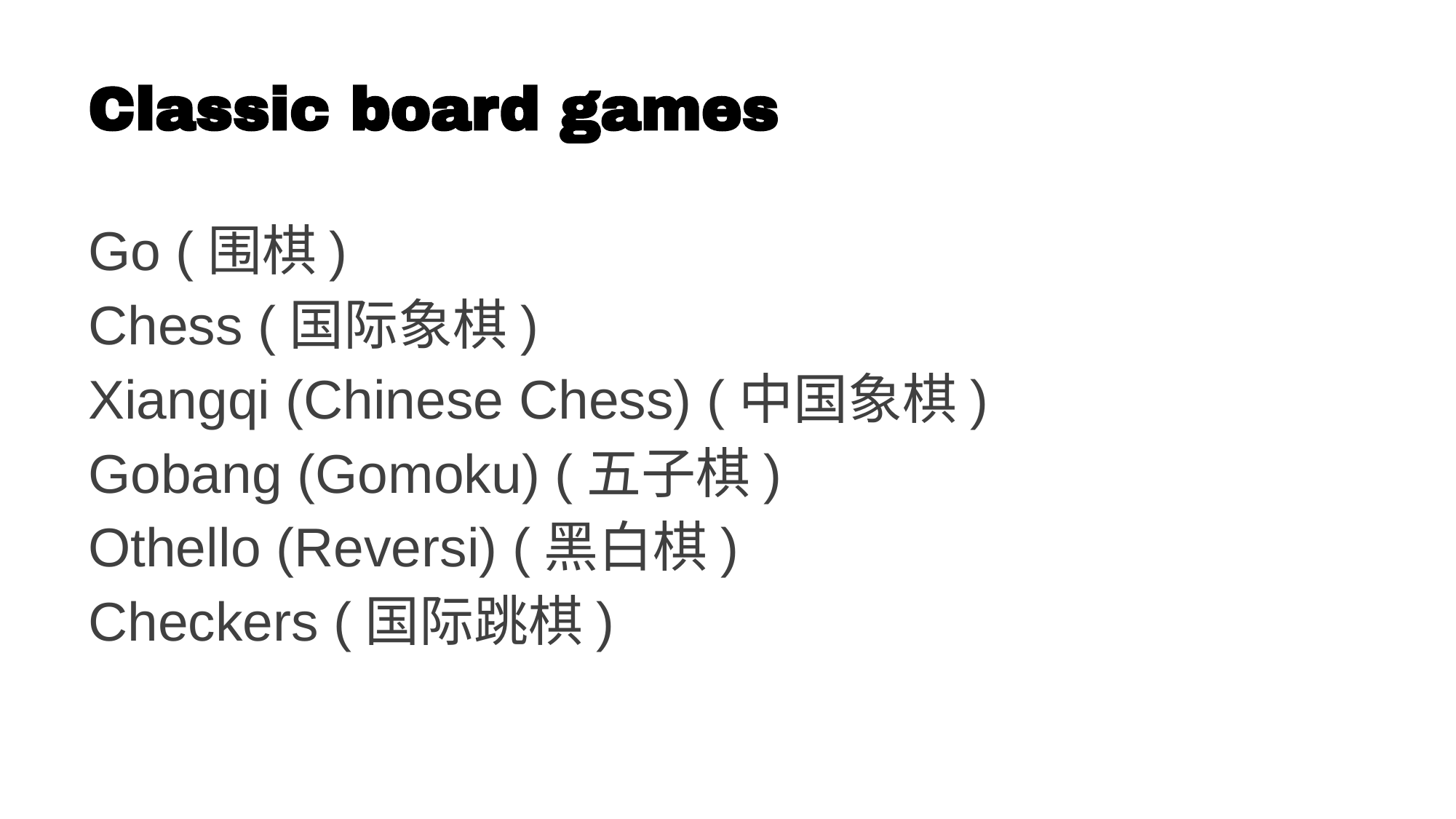

# Classic board games
Go (围棋)
Chess (国际象棋)
Xiangqi (Chinese Chess) (中国象棋)
Gobang (Gomoku) (五子棋)
Othello (Reversi) (黑白棋)
Checkers (国际跳棋)